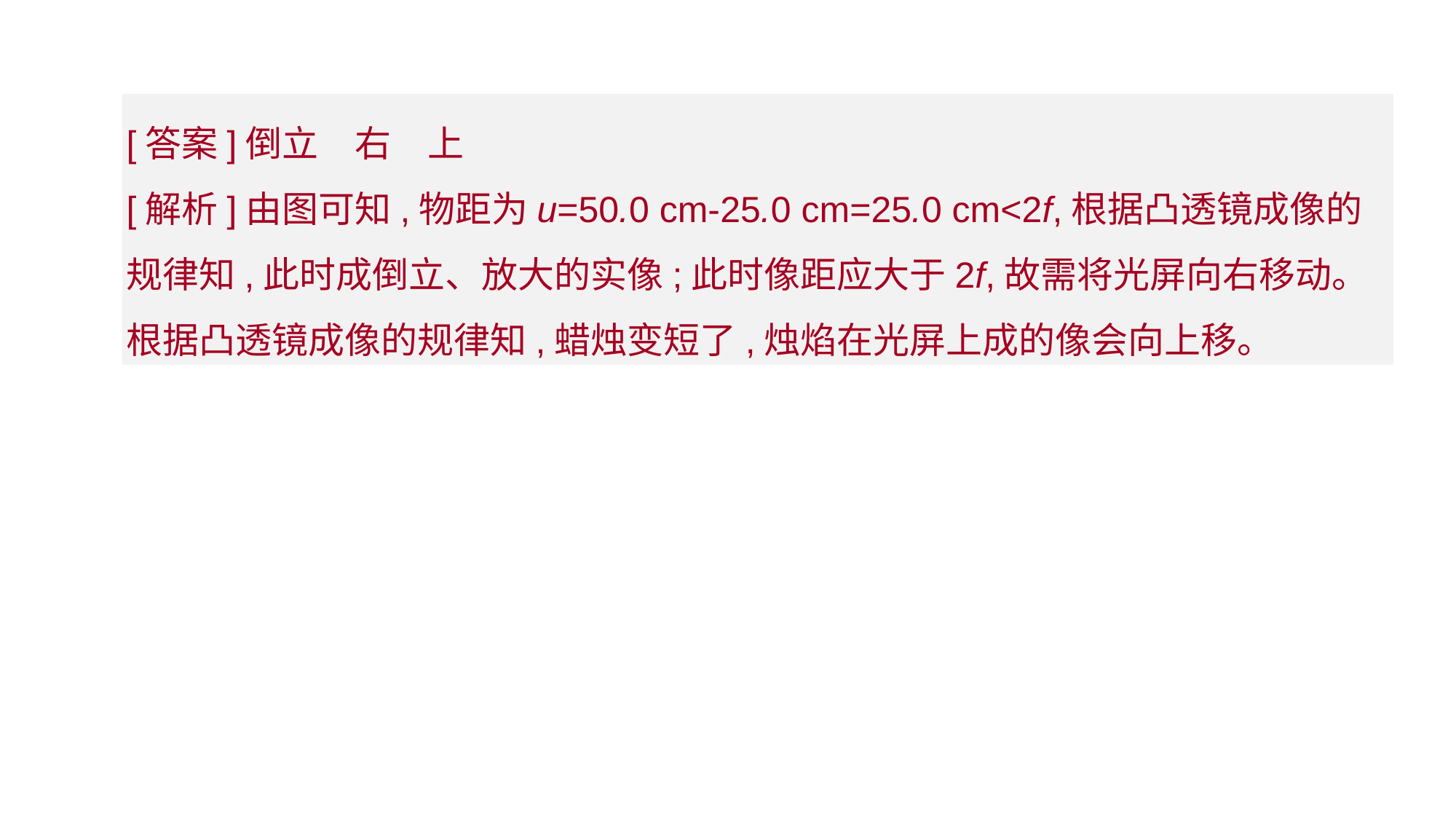

[答案]倒立　右　上
[解析]由图可知,物距为u=50.0 cm-25.0 cm=25.0 cm<2f,根据凸透镜成像的规律知,此时成倒立、放大的实像;此时像距应大于2f,故需将光屏向右移动。根据凸透镜成像的规律知,蜡烛变短了,烛焰在光屏上成的像会向上移。